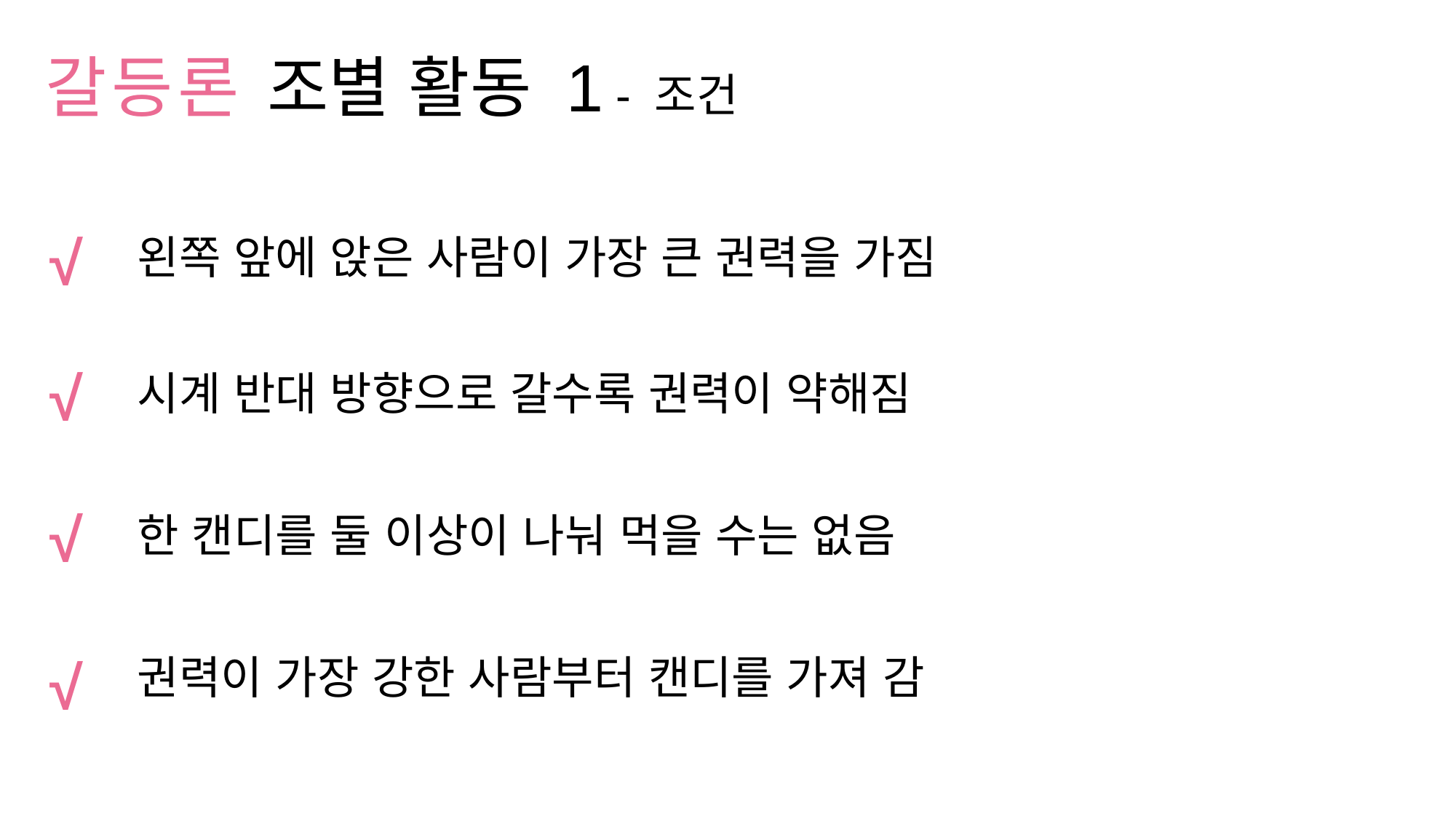

# 갈등론 조별 활동 1 - 조건
√
왼쪽 앞에 앉은 사람이 가장 큰 권력을 가짐
√
시계 반대 방향으로 갈수록 권력이 약해짐
√
한 캔디를 둘 이상이 나눠 먹을 수는 없음
√
권력이 가장 강한 사람부터 캔디를 가져 감